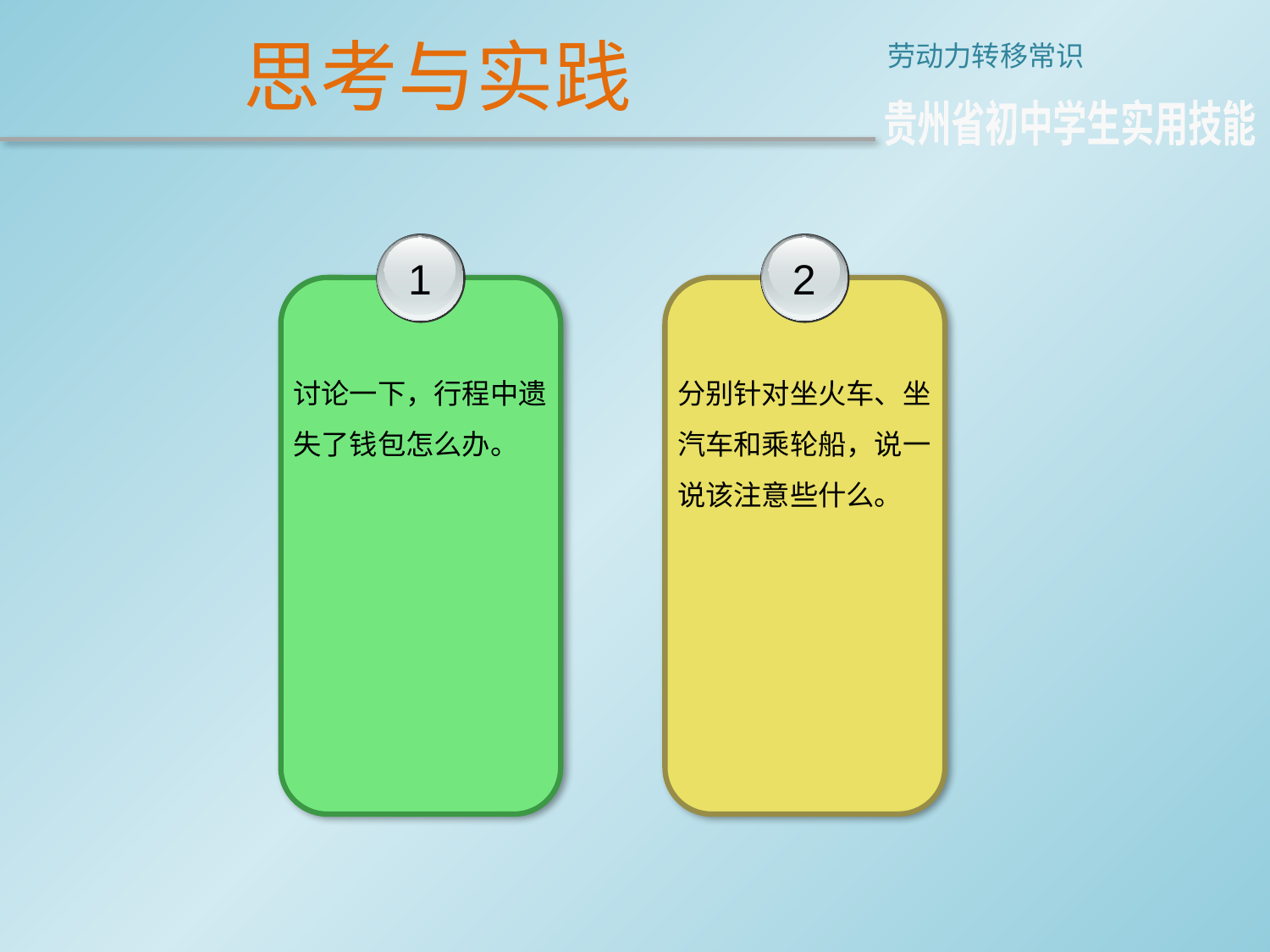

思考与实践
劳动力转移常识
贵州省初中学生实用技能

1

讨论一下，行程中遗失了钱包怎么办。

2

分别针对坐火车、坐汽车和乘轮船，说一说该注意些什么。